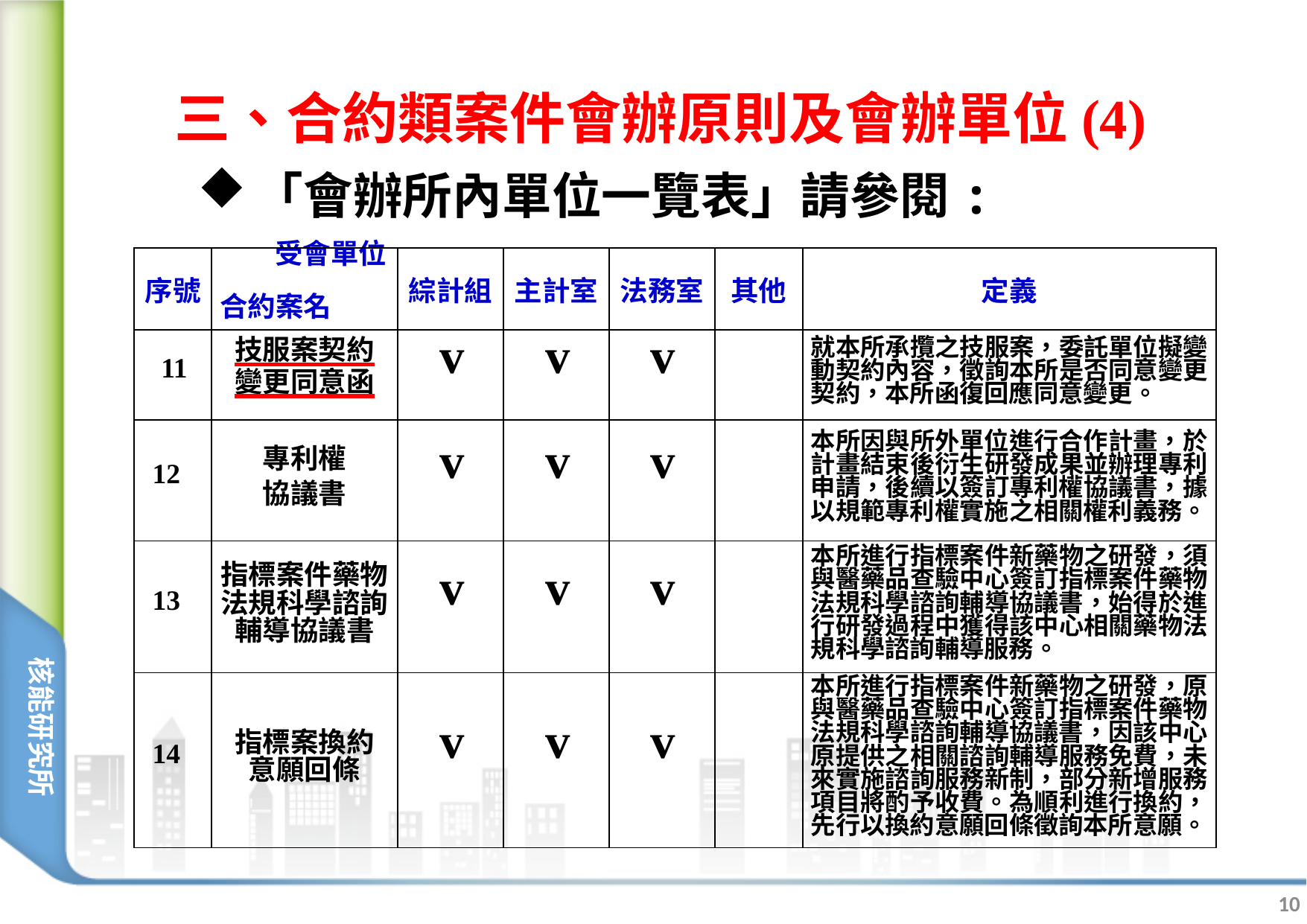

# 三、合約類案件會辦原則及會辦單位(4)
「會辦所內單位一覽表」請參閱:

| 序號 | 受會單位   合約案名 | 綜計組 | 主計室 | 法務室 | 其他 | 定義 |
| --- | --- | --- | --- | --- | --- | --- |
| 11 | 技服案契約 變更同意函 | v | v | v |  | 就本所承攬之技服案，委託單位擬變動契約內容，徵詢本所是否同意變更契約，本所函復回應同意變更。 |
| 12 | 專利權 協議書 | v | v | v |  | 本所因與所外單位進行合作計畫，於計畫結束後衍生研發成果並辦理專利申請，後續以簽訂專利權協議書，據以規範專利權實施之相關權利義務。 |
| 13 | 指標案件藥物法規科學諮詢輔導協議書 | v | v | v |  | 本所進行指標案件新藥物之研發，須與醫藥品查驗中心簽訂指標案件藥物法規科學諮詢輔導協議書，始得於進行研發過程中獲得該中心相關藥物法規科學諮詢輔導服務。 |
| 14 | 指標案換約 意願回條 | v | v | v |  | 本所進行指標案件新藥物之研發，原與醫藥品查驗中心簽訂指標案件藥物法規科學諮詢輔導協議書，因該中心原提供之相關諮詢輔導服務免費，未來實施諮詢服務新制，部分新增服務項目將酌予收費。為順利進行換約，先行以換約意願回條徵詢本所意願。 |
10